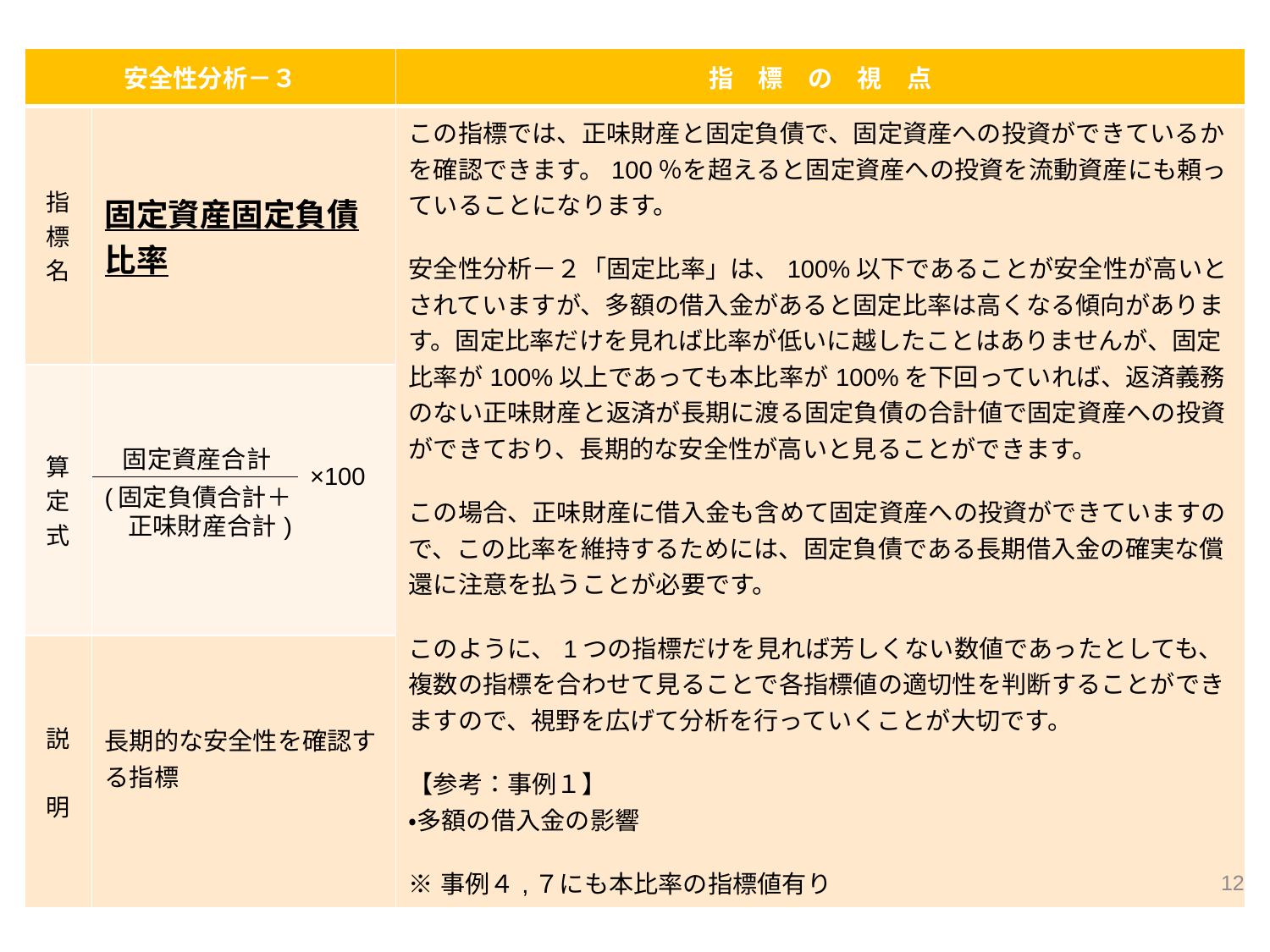

| 安全性分析－３ |  | 指　標　の　視　点 |
| --- | --- | --- |
| 指標名 | 固定資産固定負債比率 | この指標では、正味財産と固定負債で、固定資産への投資ができているかを確認できます。100％を超えると固定資産への投資を流動資産にも頼っていることになります。 安全性分析－２「固定比率」は、100%以下であることが安全性が高いとされていますが、多額の借入金があると固定比率は高くなる傾向があります。固定比率だけを見れば比率が低いに越したことはありませんが、固定比率が100%以上であっても本比率が100%を下回っていれば、返済義務のない正味財産と返済が長期に渡る固定負債の合計値で固定資産への投資ができており、長期的な安全性が高いと見ることができます。 この場合、正味財産に借入金も含めて固定資産への投資ができていますので、この比率を維持するためには、固定負債である長期借入金の確実な償還に注意を払うことが必要です。 このように、1つの指標だけを見れば芳しくない数値であったとしても、複数の指標を合わせて見ることで各指標値の適切性を判断することができますので、視野を広げて分析を行っていくことが大切です。 【参考：事例１】 ・多額の借入金の影響 ※事例４,７にも本比率の指標値有り |
| 算定式 | 固定資産合計 　　　　　　　　×100 (固定負債合計＋ 正味財産合計) |  |
| 説　明 | 長期的な安全性を確認する指標 |  |
12